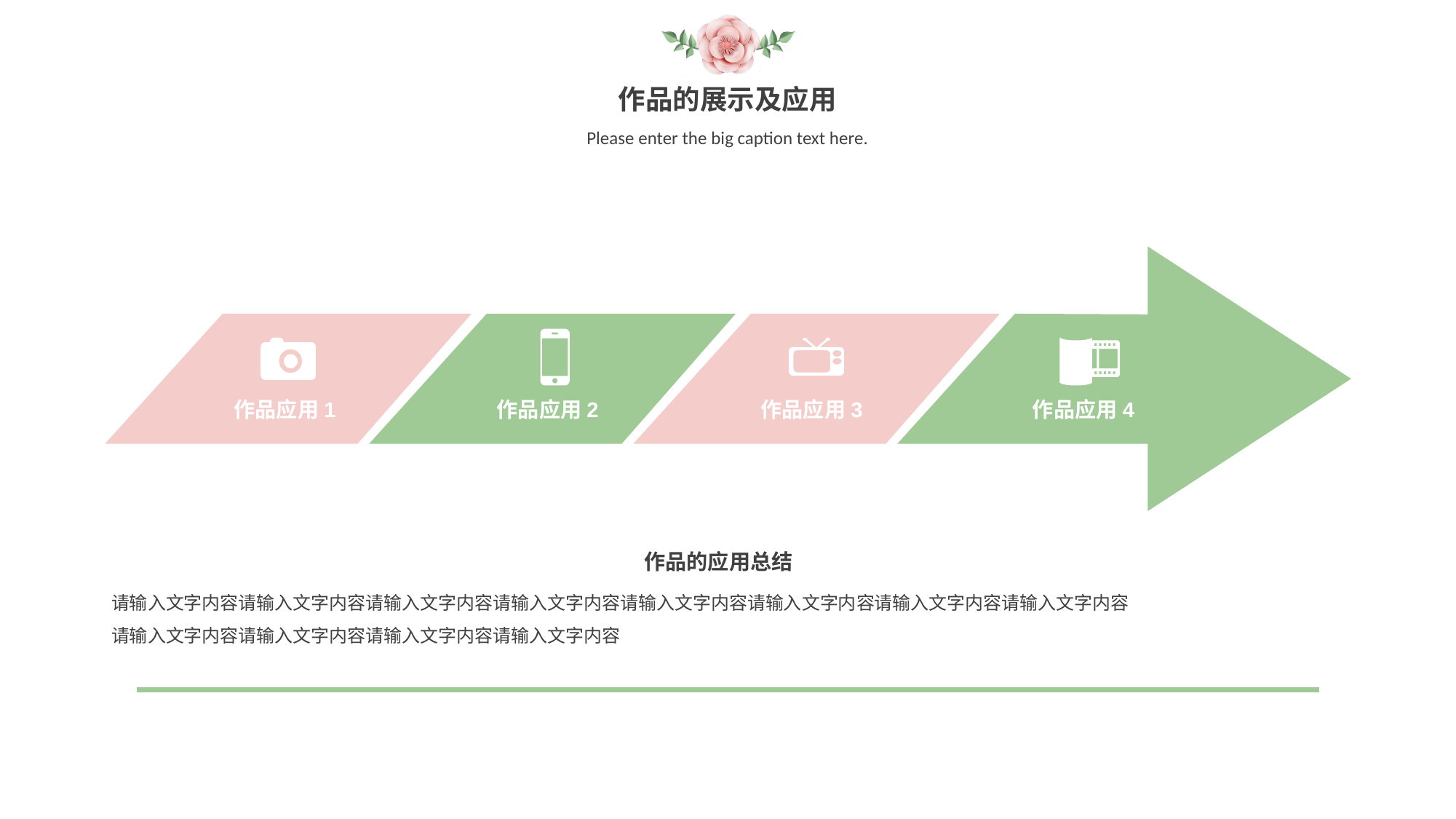

作品的展示及应用
Please enter the big caption text here.

作品应用1
作品应用2
作品应用3
作品应用4
作品的应用总结
请输入文字内容请输入文字内容请输入文字内容请输入文字内容请输入文字内容请输入文字内容请输入文字内容请输入文字内容
请输入文字内容请输入文字内容请输入文字内容请输入文字内容